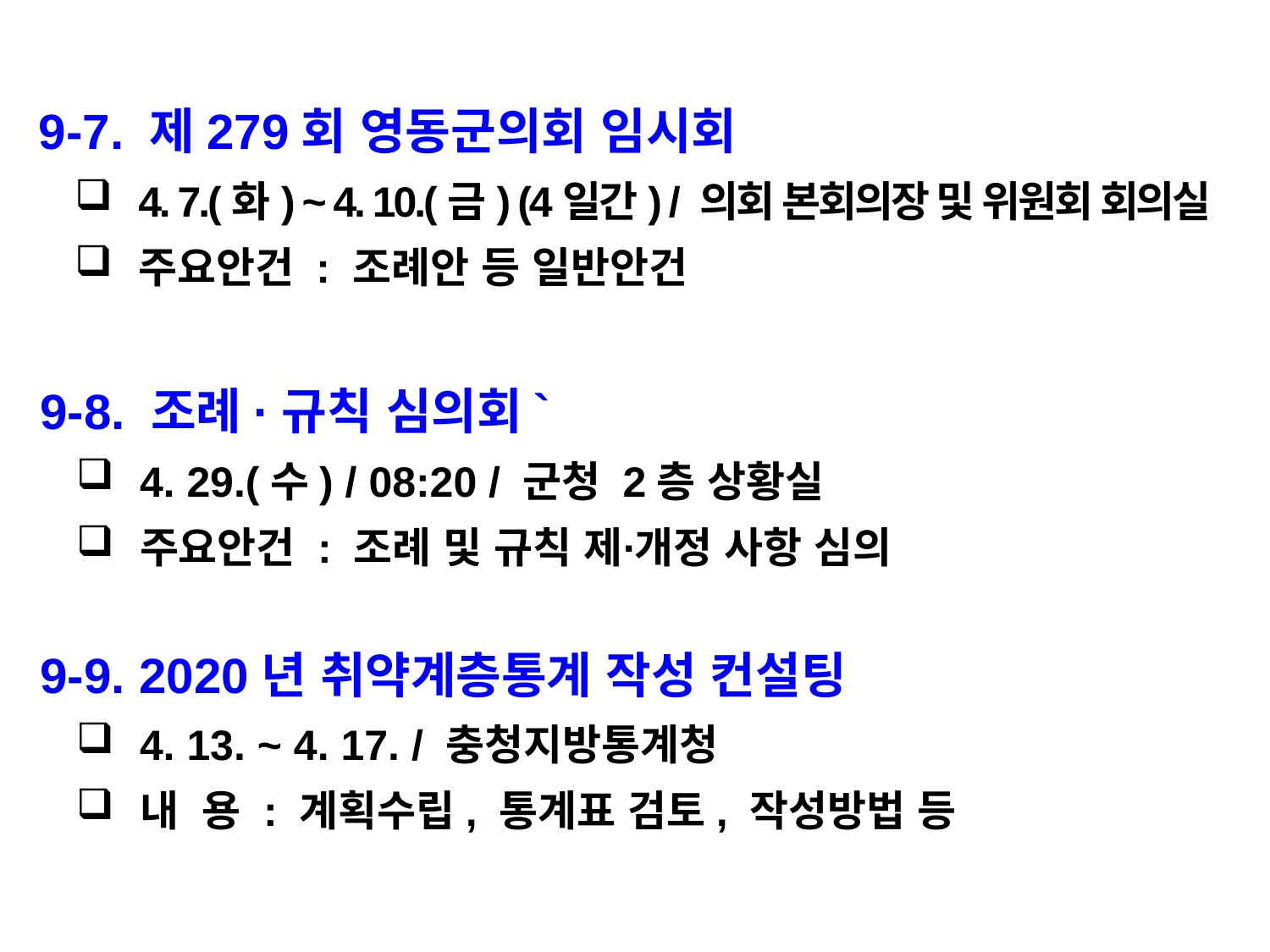

9-7. 제279회 영동군의회 임시회
4. 7.(화) ~ 4. 10.(금) (4일간) / 의회 본회의장 및 위원회 회의실
주요안건 : 조례안 등 일반안건
  9-8. 조례·규칙 심의회`
4. 29.(수) / 08:20 / 군청 2층 상황실
주요안건 : 조례 및 규칙 제∙개정 사항 심의
  9-9. 2020년 취약계층통계 작성 컨설팅
4. 13. ~ 4. 17. / 충청지방통계청
내  용 : 계획수립, 통계표 검토, 작성방법 등